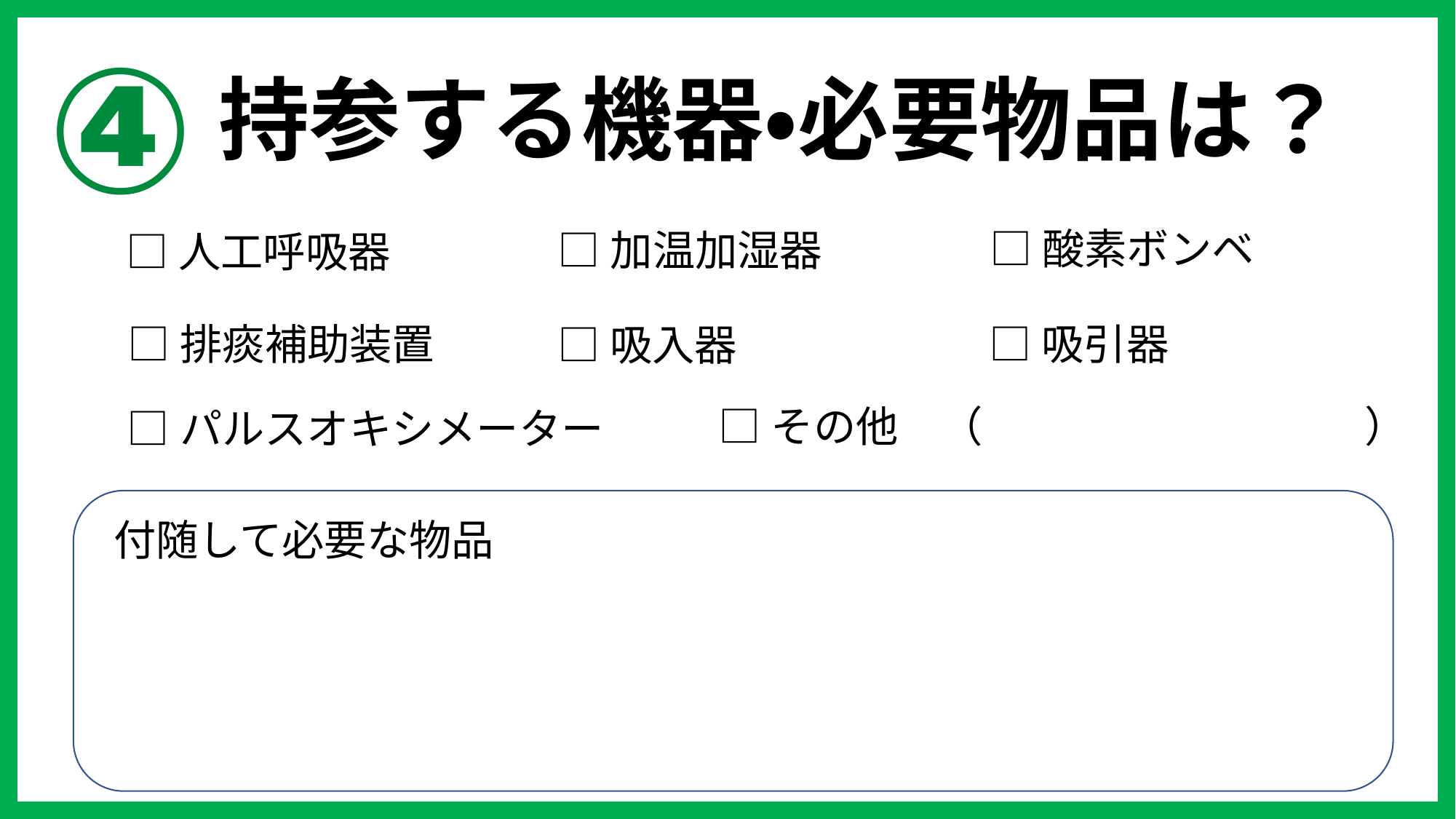

④
持参する機器・必要物品は？
□酸素ボンベ
□加温加湿器
□人工呼吸器
□排痰補助装置
□吸引器
□吸入器
□その他　（　　　　　　　　　）
□パルスオキシメーター

付随して必要な物品